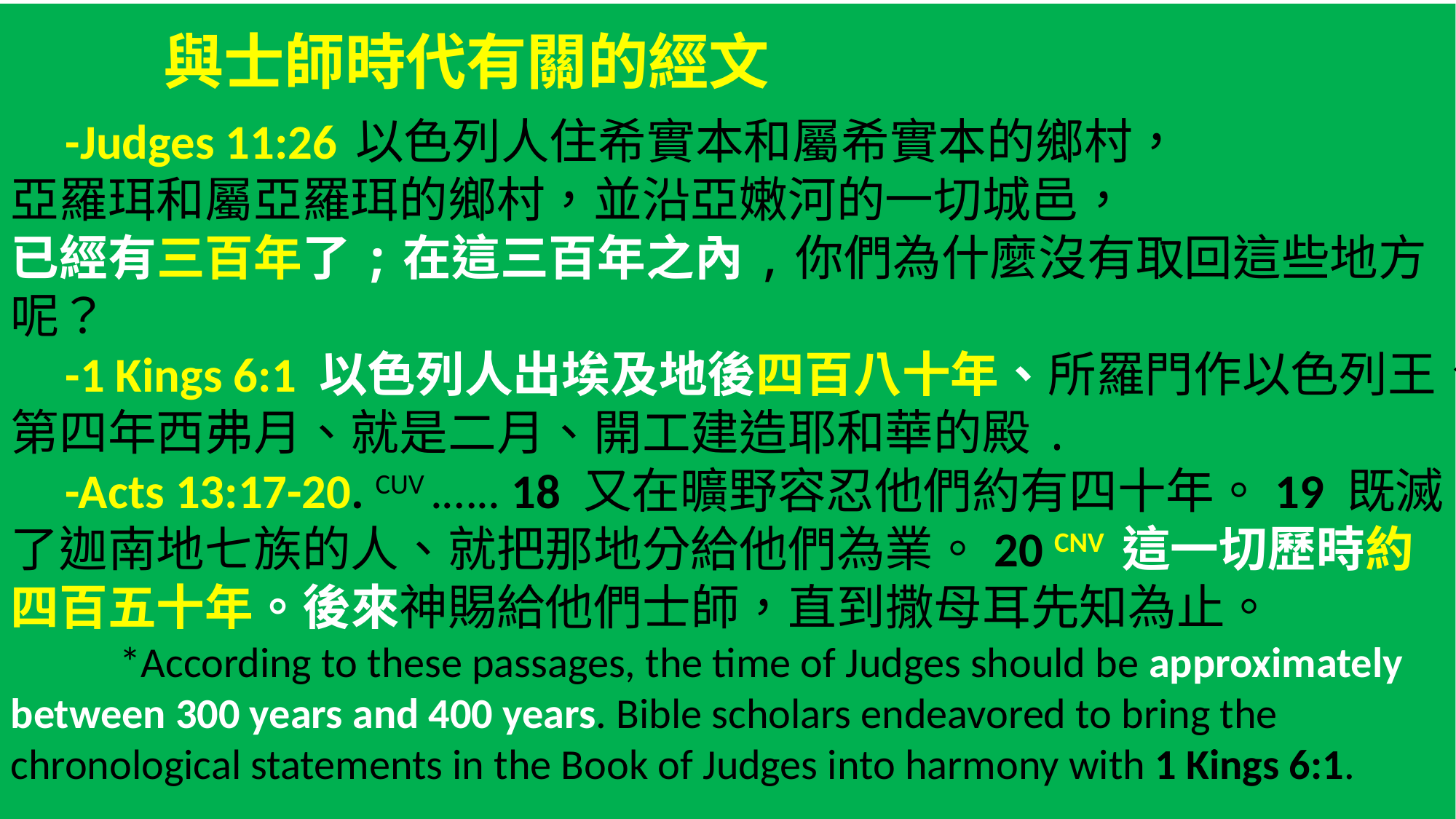

與士師時代有關的經文

     -Judges 11:26 以色列人住希實本和屬希實本的鄉村，
亞羅珥和屬亞羅珥的鄉村，並沿亞嫩河的一切城邑，
已經有三百年了;在這三百年之內,你們為什麼沒有取回這些地方呢？
     -1 Kings 6:1 以色列人出埃及地後四百八十年、所羅門作以色列王、第四年西弗月、就是二月、開工建造耶和華的殿.
     -Acts 13:17-20. CUV .….. 18 又在曠野容忍他們約有四十年。19 既滅了迦南地七族的人、就把那地分給他們為業。20 CNV 這一切歷時約四百五十年。後來神賜給他們士師，直到撒母耳先知為止。
	*According to these passages, the time of Judges should be approximately between 300 years and 400 years. Bible scholars endeavored to bring the chronological statements in the Book of Judges into harmony with 1 Kings 6:1.